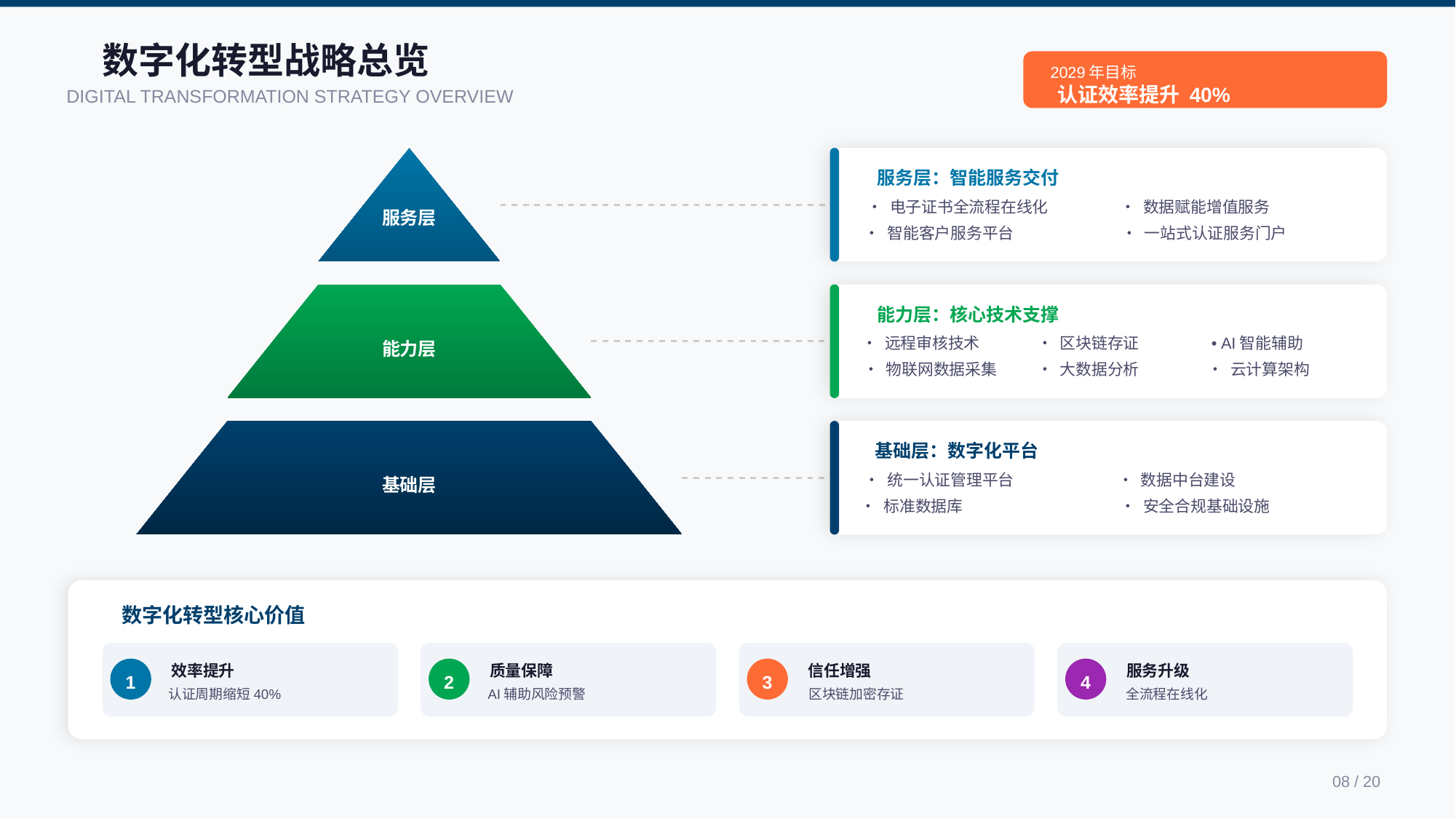

数字化转型战略总览

2029年目标
认证效率提升 40%
DIGITAL TRANSFORMATION STRATEGY OVERVIEW

服务层

能力层

基础层

服务层：智能服务交付
• 电子证书全流程在线化
• 数据赋能增值服务
• 智能客户服务平台
• 一站式认证服务门户

能力层：核心技术支撑
• 远程审核技术
• 区块链存证
• AI智能辅助
• 物联网数据采集
• 大数据分析
• 云计算架构

基础层：数字化平台
• 统一认证管理平台
• 数据中台建设
• 标准数据库
• 安全合规基础设施

数字化转型核心价值

效率提升
1
认证周期缩短40%

质量保障
2
AI辅助风险预警

信任增强
3
区块链加密存证

服务升级
4
全流程在线化
08 / 20